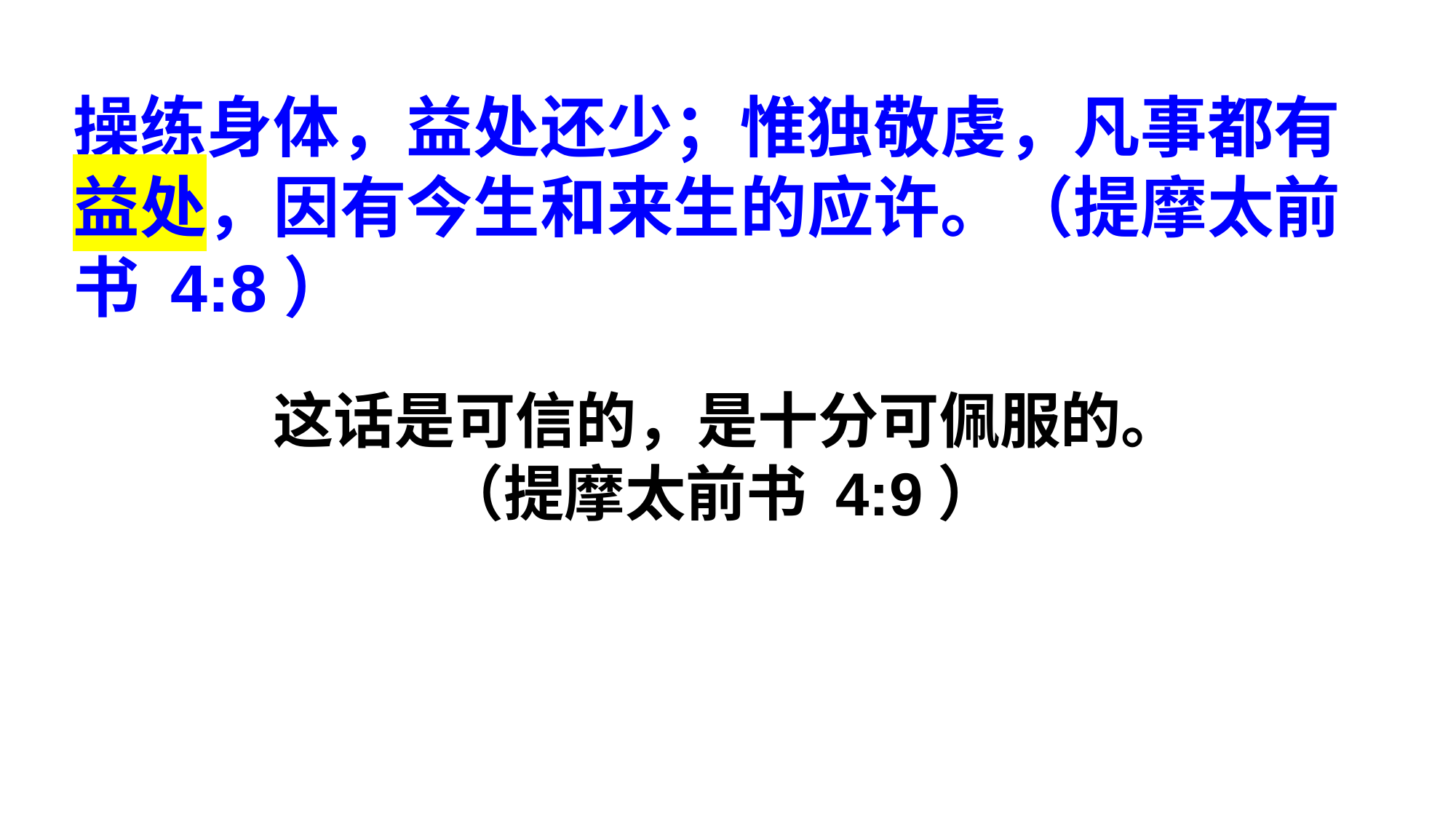

操练身体，益处还少；惟独敬虔，凡事都有益处，因有今生和来生的应许。（提摩太前书 4:8）
这话是可信的，是十分可佩服的。
（提摩太前书 4:9）